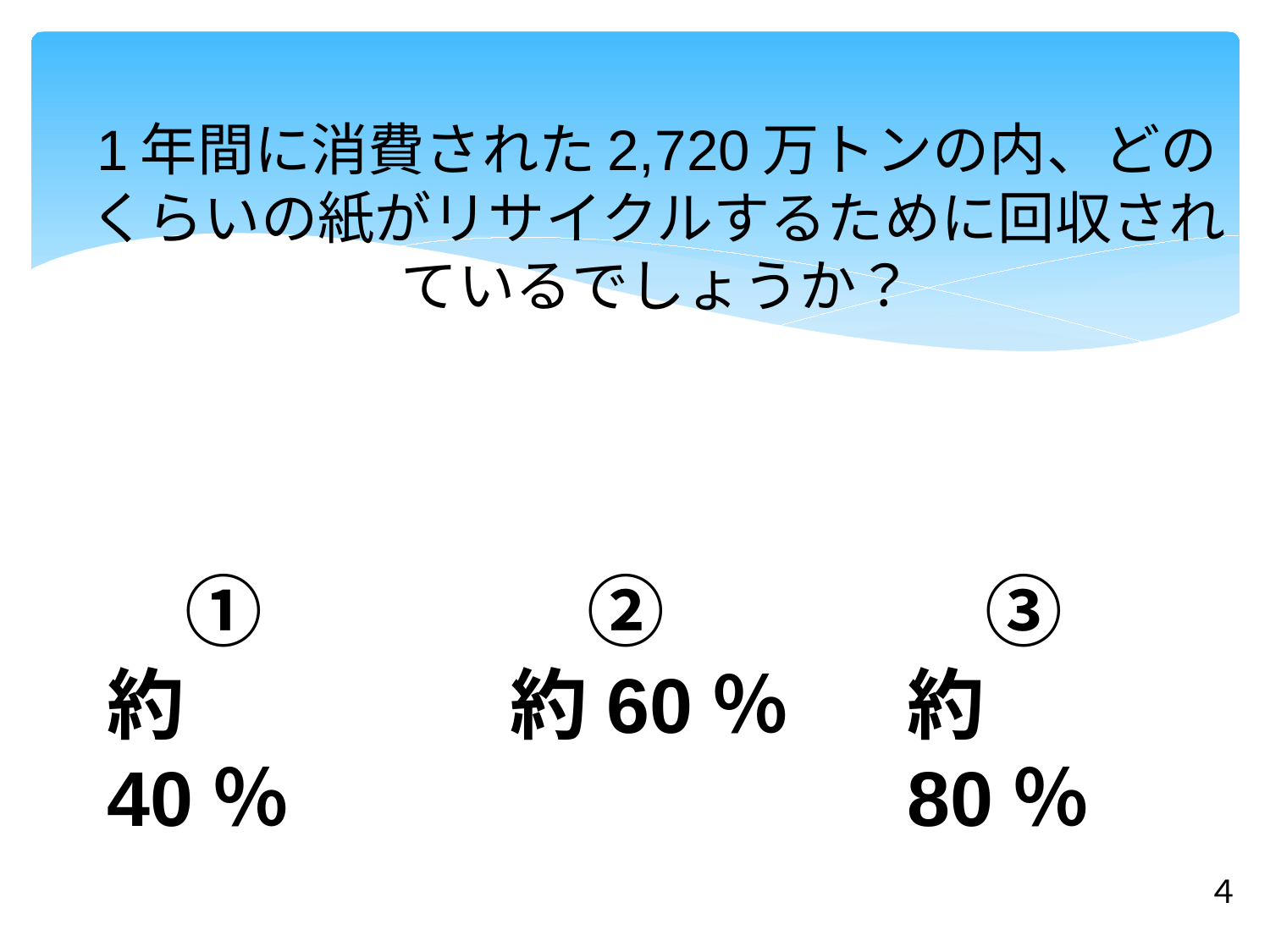

# 1年間に消費された2,720万トンの内、どのくらいの紙がリサイクルするために回収されているでしょうか？
　①
約40％
　③
約80％
　②
約60％
４